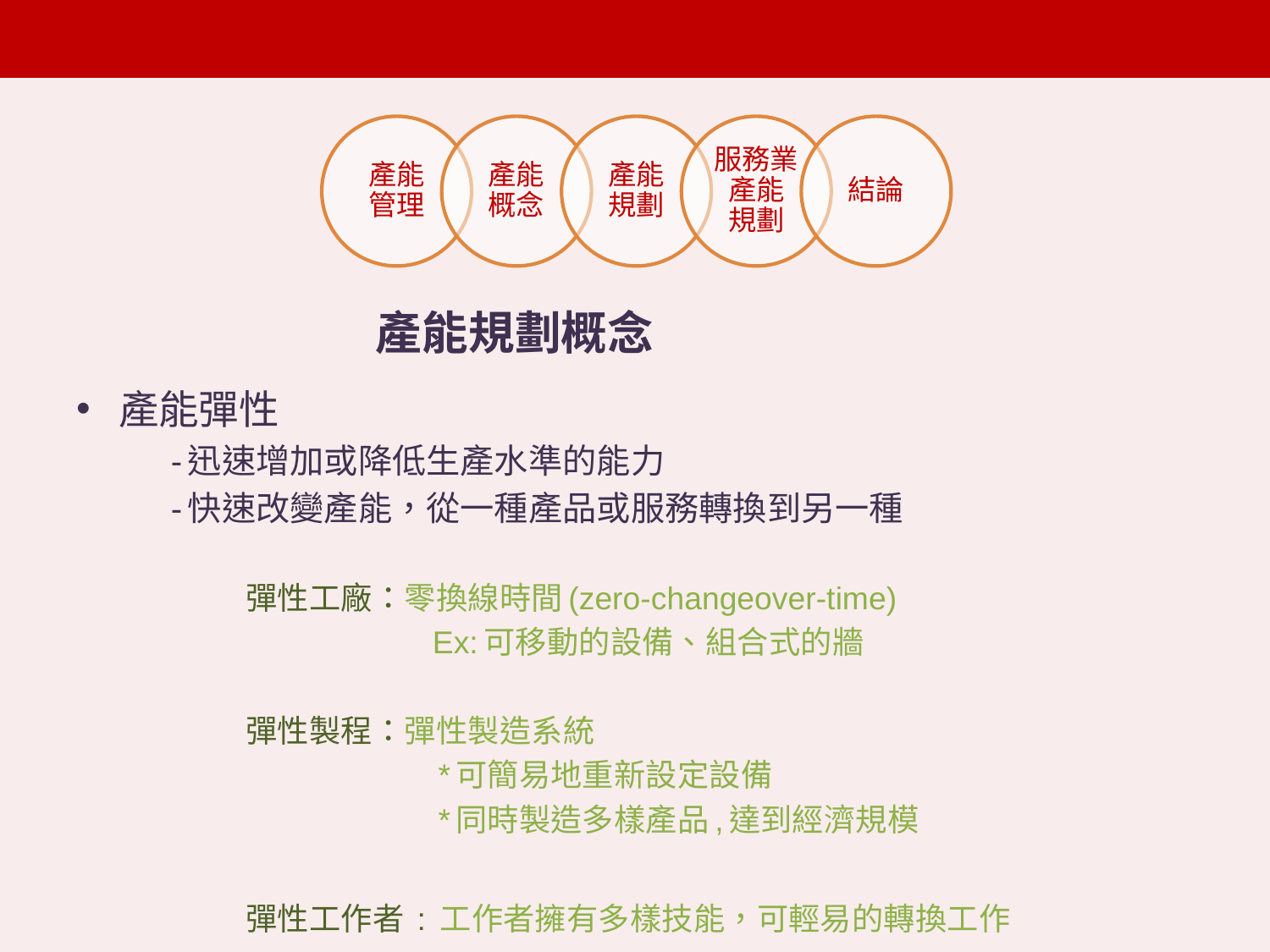

產能
管理
產能
概念
產能
規劃
服務業產能
規劃
結論
                                 產能規劃概念

產能彈性
    -迅速增加或降低生產水準的能力
    -快速改變產能，從一種產品或服務轉換到另一種

彈性工廠：零換線時間(zero-changeover-time)
                     Ex:可移動的設備、組合式的牆

彈性製程：彈性製造系統
                            *可簡易地重新設定設備
                            *同時製造多樣產品,達到經濟規模

彈性工作者 : 工作者擁有多樣技能，可輕易的轉換工作